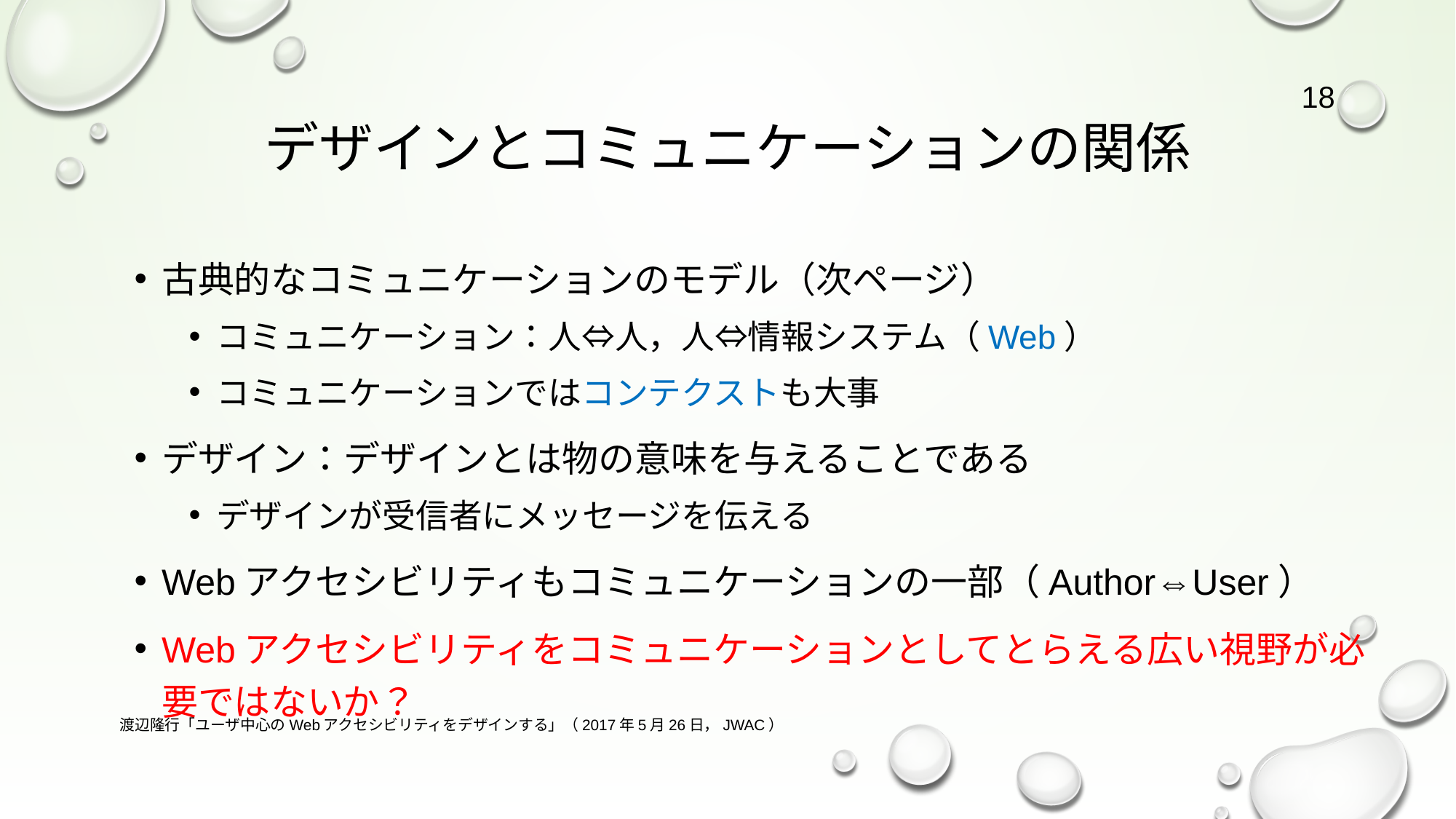

# デザインとコミュニケーションの関係
18
古典的なコミュニケーションのモデル（次ページ）
コミュニケーション：人⇔人，人⇔情報システム（Web）
コミュニケーションではコンテクストも大事
デザイン：デザインとは物の意味を与えることである
デザインが受信者にメッセージを伝える
Webアクセシビリティもコミュニケーションの一部（Author⇔User）
Webアクセシビリティをコミュニケーションとしてとらえる広い視野が必要ではないか？
渡辺隆行「ユーザ中心のWebアクセシビリティをデザインする」（2017年5月26日，JWAC）